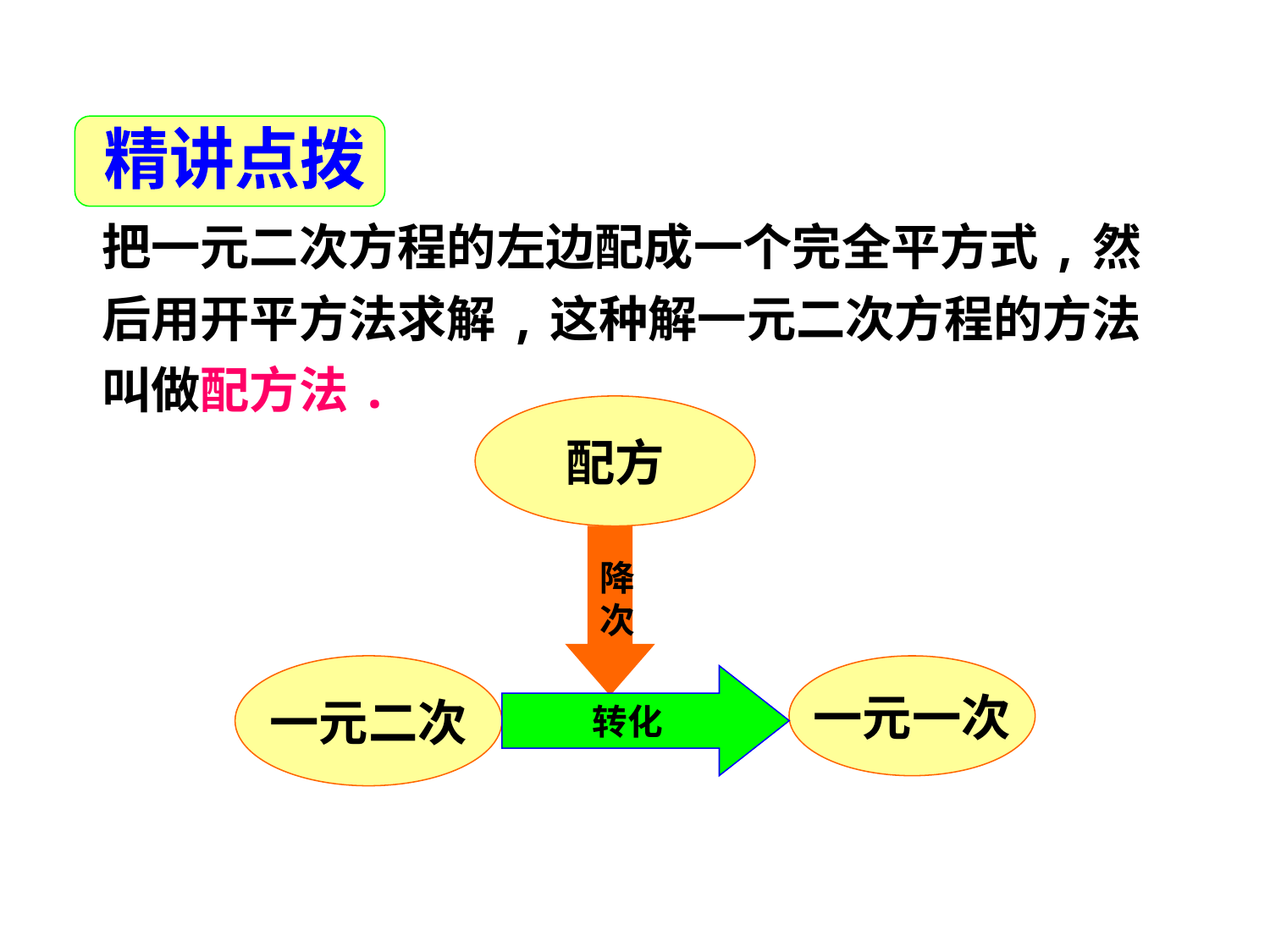

精讲点拨
把一元二次方程的左边配成一个完全平方式,然后用开平方法求解,这种解一元二次方程的方法叫做配方法.
配方
降次
一元二次
转化
一元一次